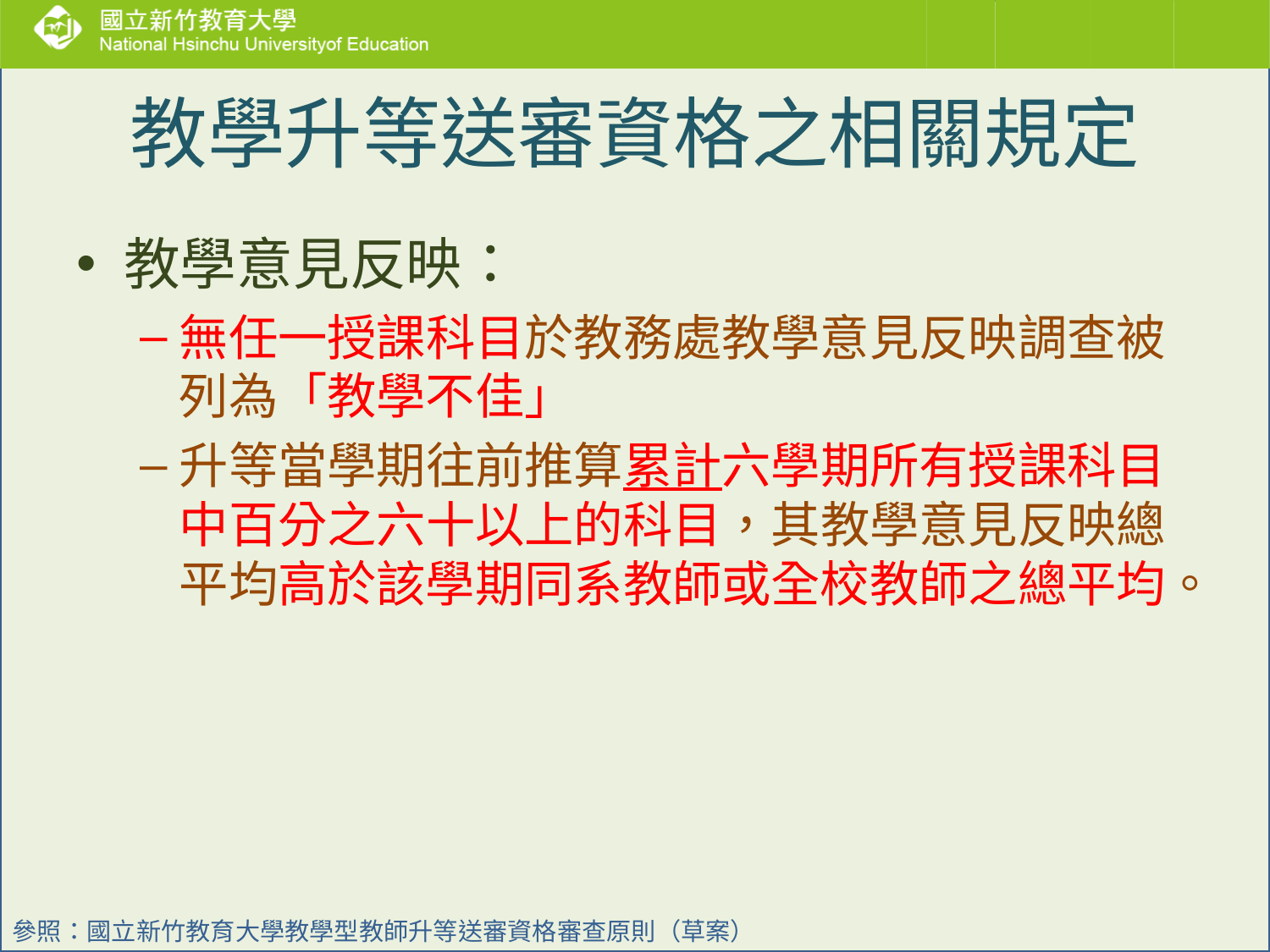

# 教學升等送審資格之相關規定
教學意見反映：
無任一授課科目於教務處教學意見反映調查被列為「教學不佳」
升等當學期往前推算累計六學期所有授課科目中百分之六十以上的科目，其教學意見反映總平均高於該學期同系教師或全校教師之總平均。

參照：國立新竹教育大學教學型教師升等送審資格審查原則（草案）